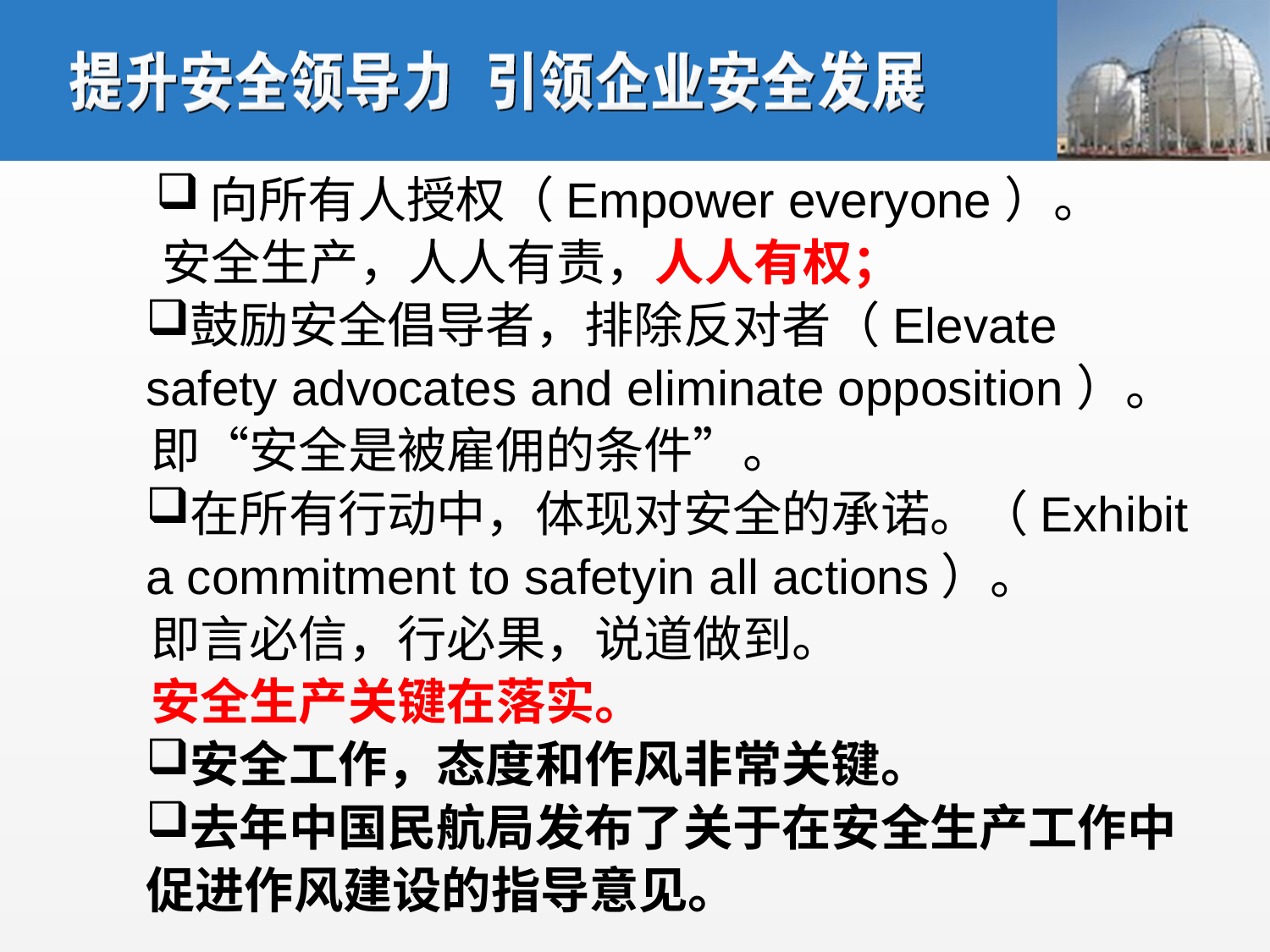

向所有人授权（Empower everyone）。
    安全生产，人人有责，人人有权；
鼓励安全倡导者，排除反对者（Elevate safety advocates and eliminate opposition）。
   即“安全是被雇佣的条件”。
在所有行动中，体现对安全的承诺。（Exhibit a commitment to safetyin all actions）。
   即言必信，行必果，说道做到。
   安全生产关键在落实。
安全工作，态度和作风非常关键。
去年中国民航局发布了关于在安全生产工作中促进作风建设的指导意见。